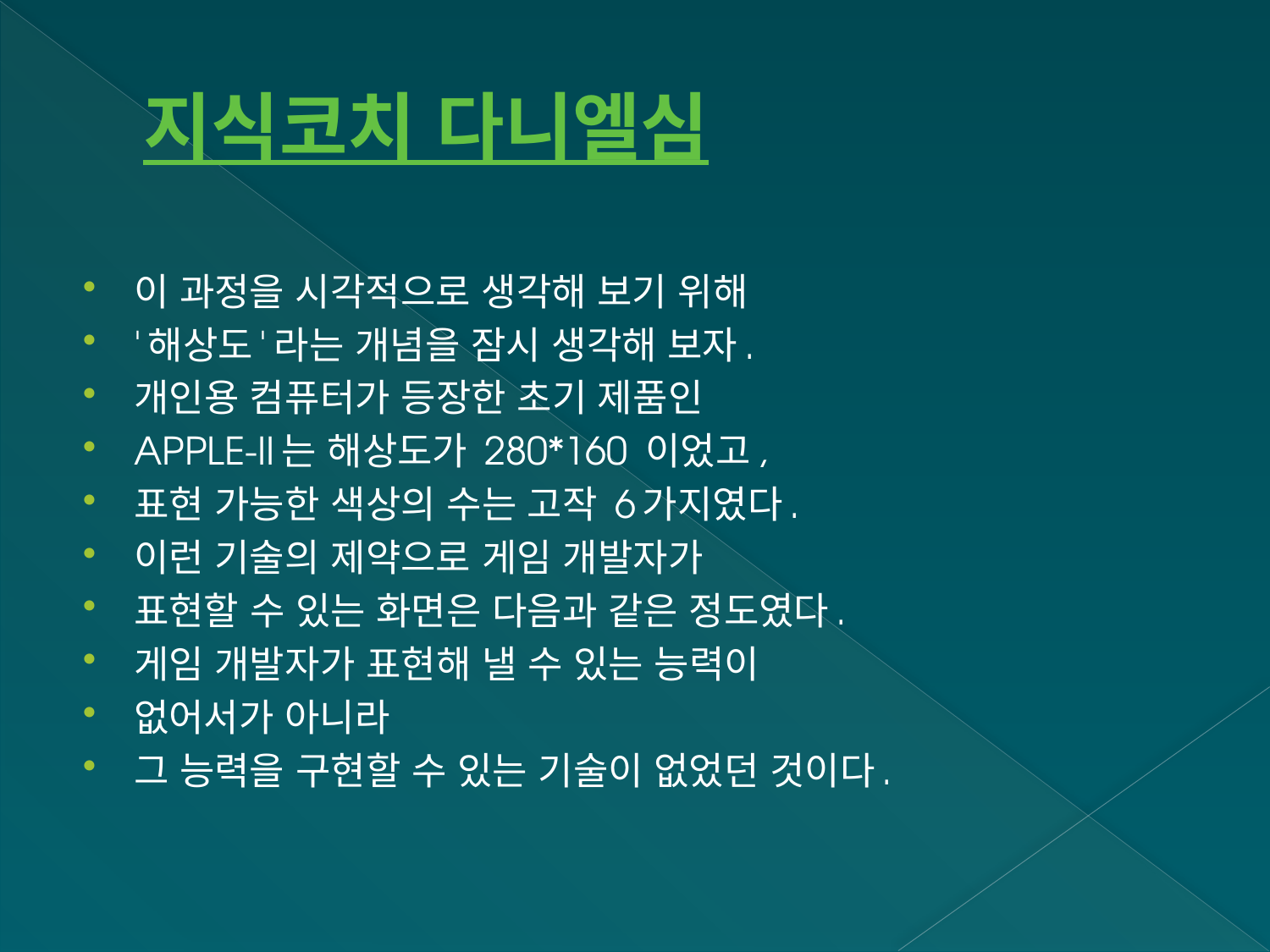

# 지식코치 다니엘심
이 과정을 시각적으로 생각해 보기 위해
'해상도'라는 개념을 잠시 생각해 보자.
개인용 컴퓨터가 등장한 초기 제품인
APPLE-II는 해상도가 280*160 이었고,
표현 가능한 색상의 수는 고작 6가지였다.
이런 기술의 제약으로 게임 개발자가
표현할 수 있는 화면은 다음과 같은 정도였다.
게임 개발자가 표현해 낼 수 있는 능력이
없어서가 아니라
그 능력을 구현할 수 있는 기술이 없었던 것이다.